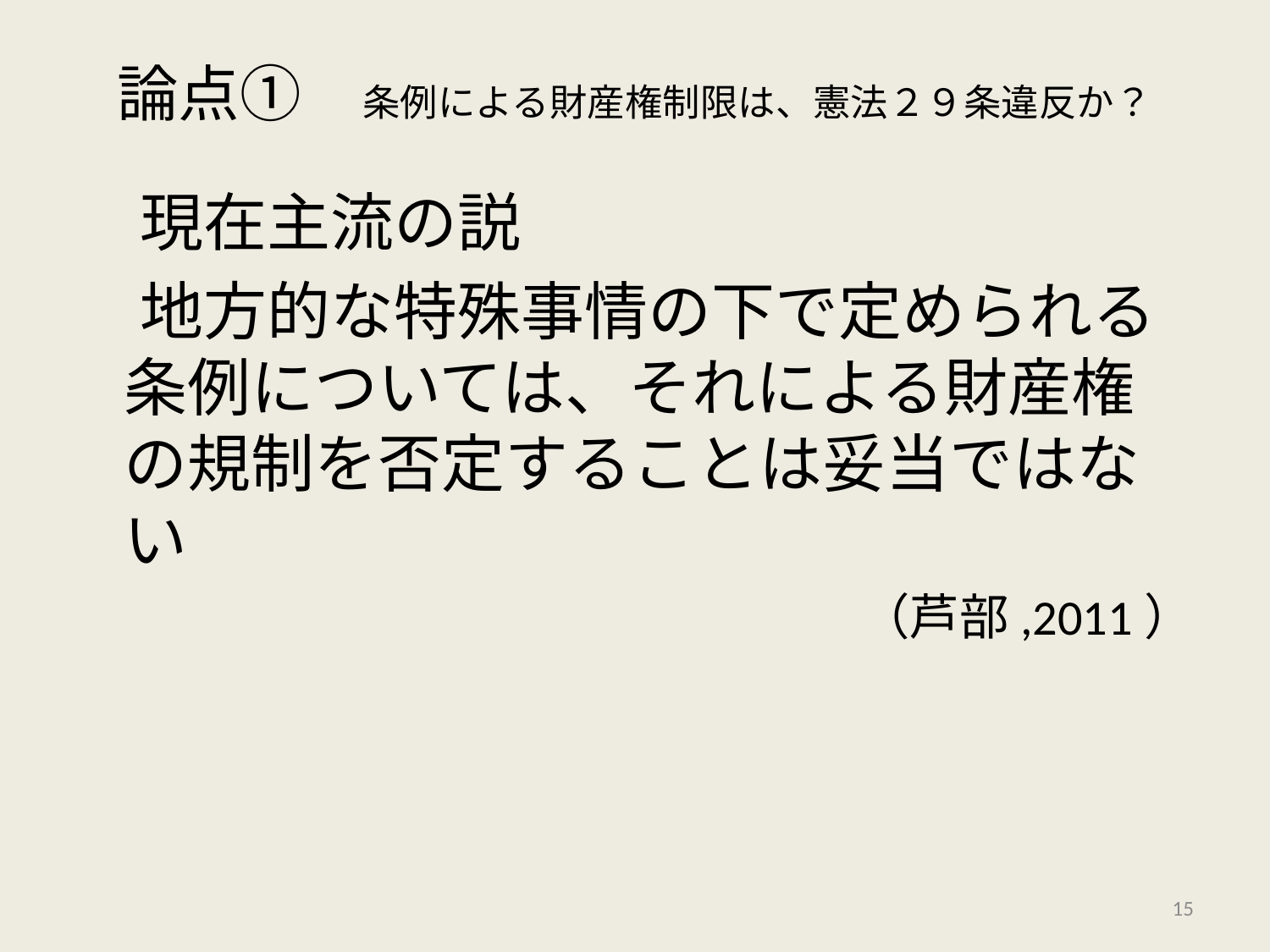

# 論点①　条例による財産権制限は、憲法２９条違反か？
　現在主流の説
　地方的な特殊事情の下で定められる条例については、それによる財産権の規制を否定することは妥当ではない
（芦部,2011）
15